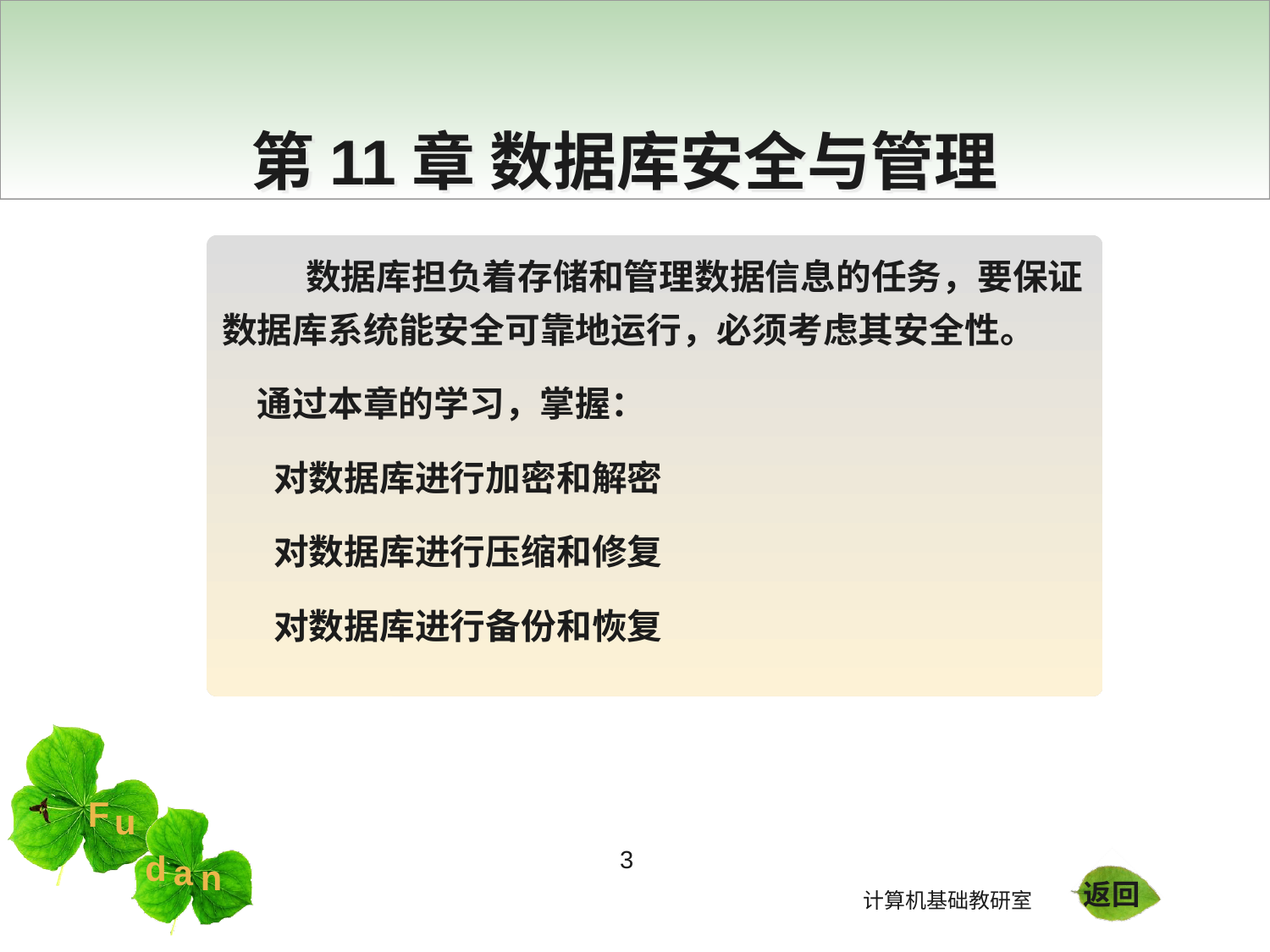

第11章 数据库安全与管理
     数据库担负着存储和管理数据信息的任务，要保证数据库系统能安全可靠地运行，必须考虑其安全性。
通过本章的学习，掌握：
 对数据库进行加密和解密
 对数据库进行压缩和修复
 对数据库进行备份和恢复
3
返回